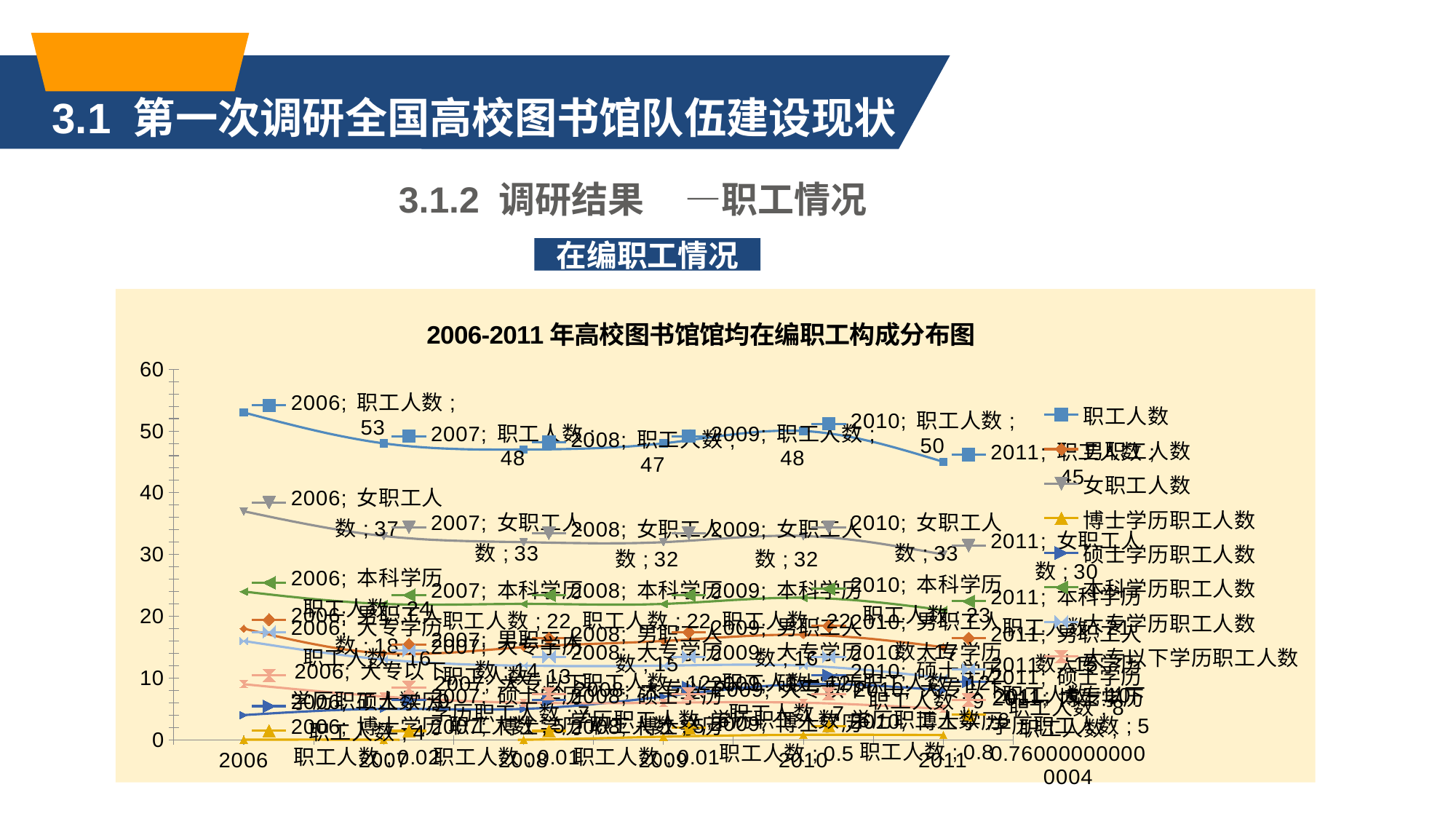

3.1 第一次调研全国高校图书馆队伍建设现状
3.1.2 调研结果     —职工情况
在编职工情况

### Chart: 2006-2011年高校图书馆馆均在编职工构成分布图

| Category | 职工人数 | 男职工人数 | 女职工人数 | 博士学历职工人数 | 硕士学历职工人数 | 本科学历职工人数 | 大专学历职工人数 | 大专以下学历职工人数 |
|---|---|---|---|---|---|---|---|---|
| 2006 | 53.0 | 18.0 | 37.0 | 0.02000000000000001 | 4.0 | 24.0 | 16.0 | 9.0 |
| 2007 | 48.0 | 14.0 | 33.0 | 0.010000000000000005 | 5.0 | 22.0 | 13.0 | 7.0 |
| 2008 | 47.0 | 15.0 | 32.0 | 0.010000000000000005 | 5.0 | 22.0 | 12.0 | 6.0 |
| 2009 | 48.0 | 16.0 | 32.0 | 0.5 | 7.0 | 22.0 | 12.0 | 6.0 |
| 2010 | 50.0 | 17.0 | 33.0 | 0.8 | 9.0 | 23.0 | 12.0 | 6.0 |
| 2011 | 45.0 | 15.0 | 30.0 | 0.7600000000000039 | 8.0 | 21.0 | 10.0 | 5.0 |